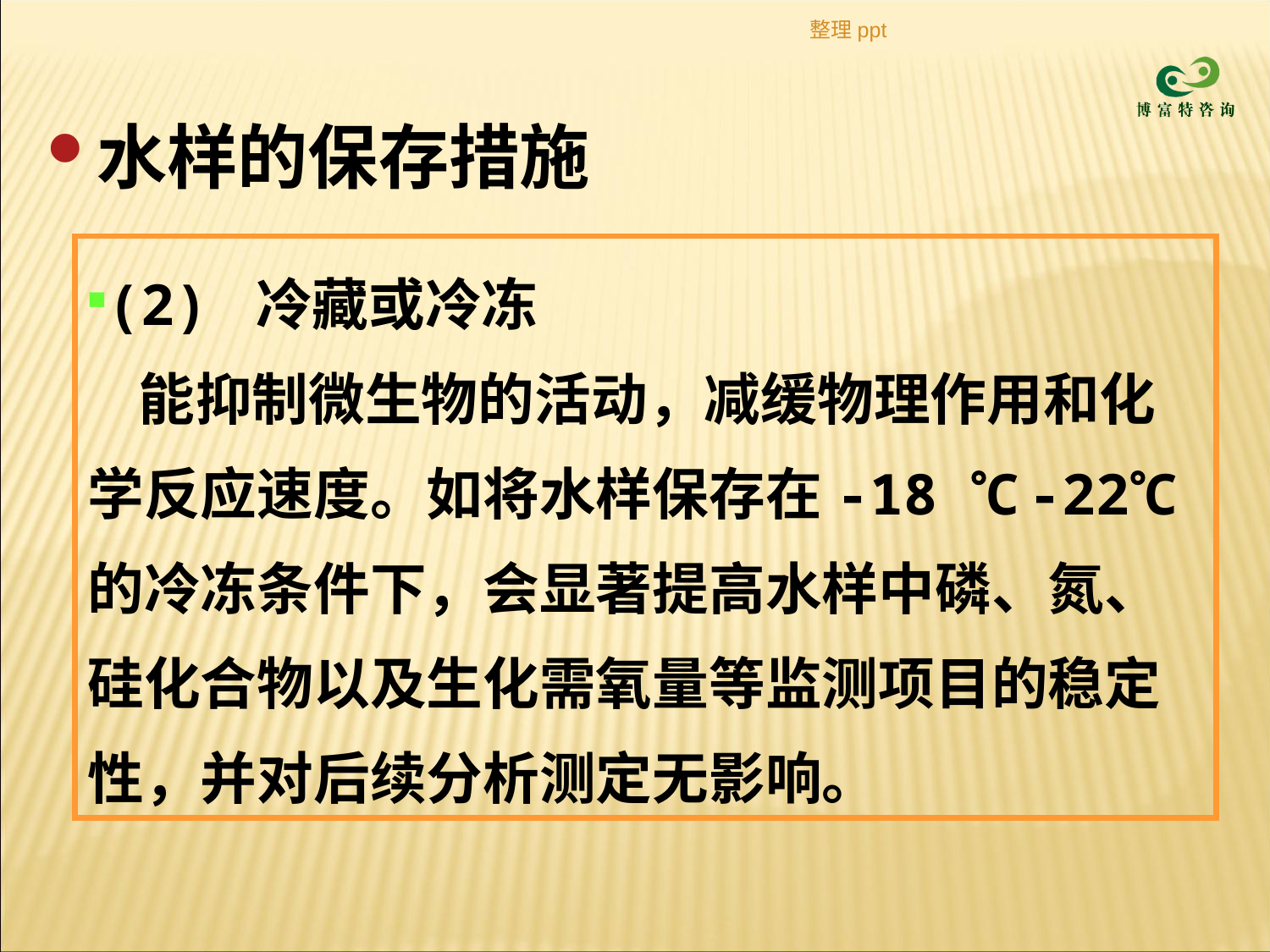

整理ppt
水样的保存措施
(2) 冷藏或冷冻
    能抑制微生物的活动，减缓物理作用和化学反应速度。如将水样保存在-18 °C -22°C的冷冻条件下，会显著提高水样中磷、氮、硅化合物以及生化需氧量等监测项目的稳定性，并对后续分析测定无影响。
64